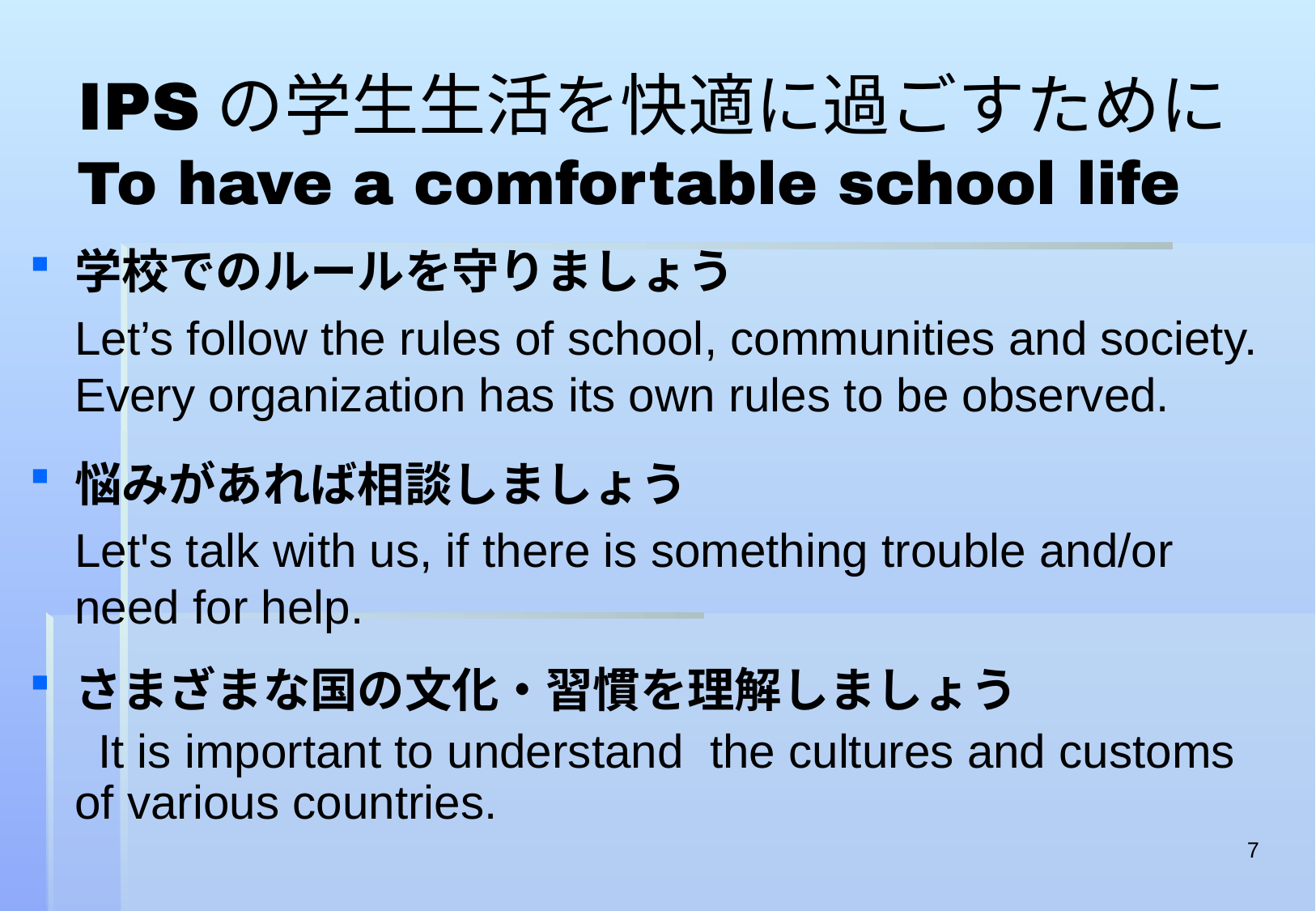

# IPSの学生生活を快適に過ごすために To have a comfortable school life
学校でのルールを守りましょう
	Let’s follow the rules of school, communities and society. Every organization has its own rules to be observed.

悩みがあれば相談しましょう
	Let's talk with us, if there is something trouble and/or need for help.

さまざまな国の文化・習慣を理解しましょう
　 It is important to understand  the cultures and customs of various countries.
7